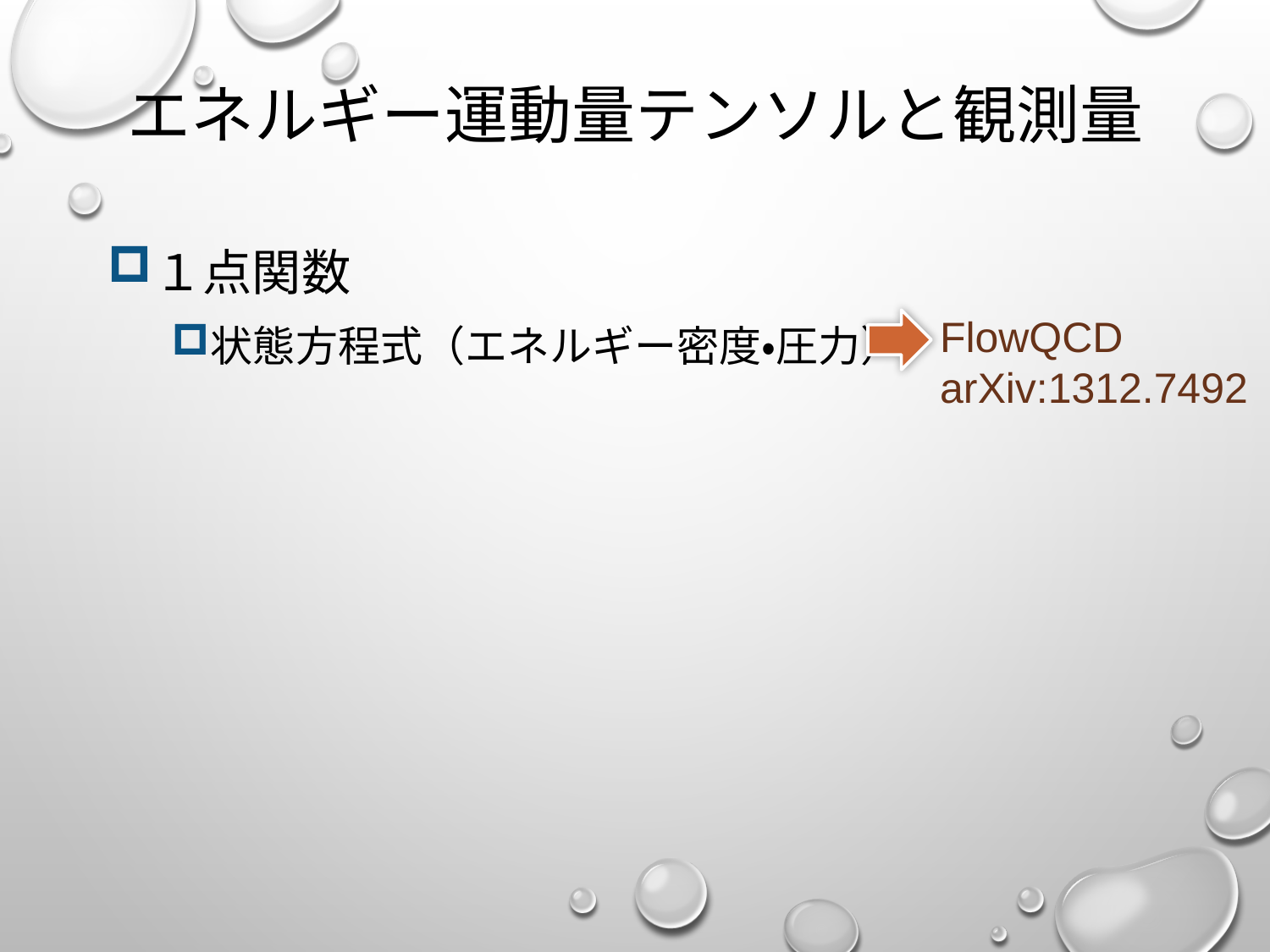

# エネルギー運動量テンソルと観測量
１点関数
状態方程式（エネルギー密度・圧力）
FlowQCD
arXiv:1312.7492